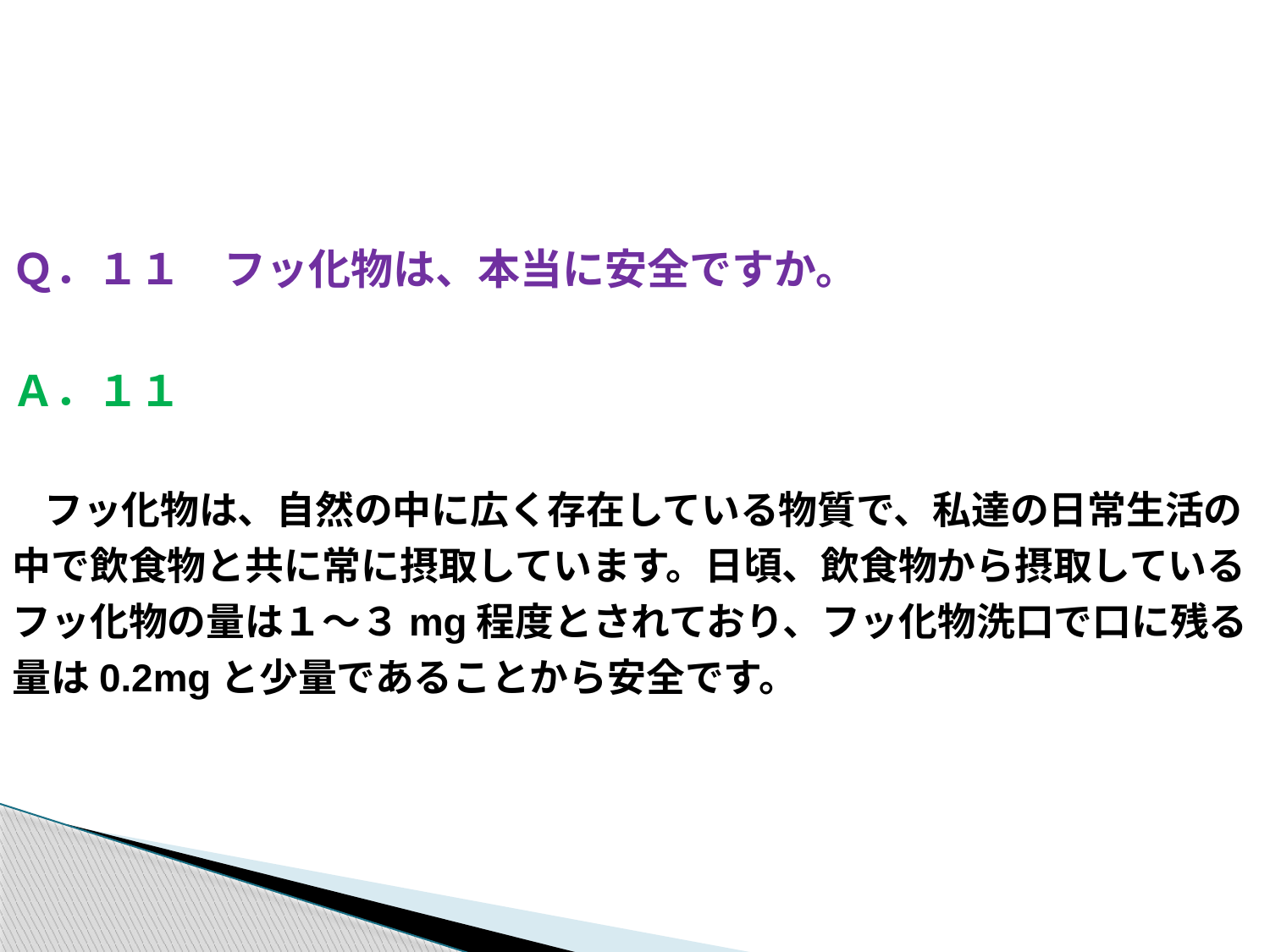

Ｑ．１１　フッ化物は、本当に安全ですか。

Ａ．１１

　フッ化物は、自然の中に広く存在している物質で、私達の日常生活の中で飲食物と共に常に摂取しています。日頃、飲食物から摂取しているフッ化物の量は１～３mg程度とされており、フッ化物洗口で口に残る量は0.2mgと少量であることから安全です。